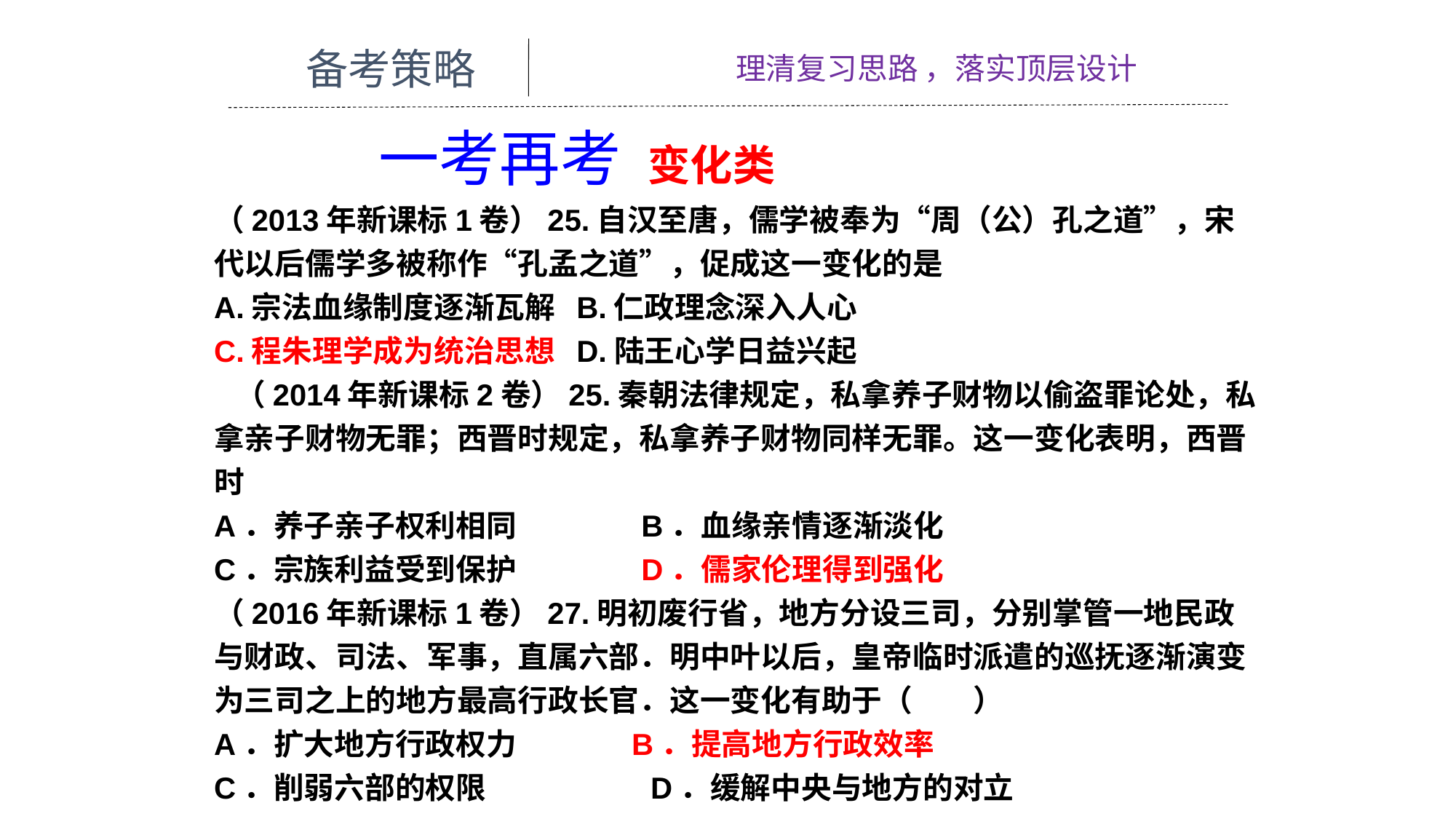

备考策略
理清复习思路 ，落实顶层设计
           一考再考  变化类
（2013年新课标1卷）25.自汉至唐，儒学被奉为“周（公）孔之道”，宋代以后儒学多被称作“孔孟之道”，促成这一变化的是
A.宗法血缘制度逐渐瓦解  B.仁政理念深入人心
C.程朱理学成为统治思想  D.陆王心学日益兴起
  （2014年新课标2卷）25.秦朝法律规定，私拿养子财物以偷盗罪论处，私拿亲子财物无罪；西晋时规定，私拿养子财物同样无罪。这一变化表明，西晋时
A．养子亲子权利相同                 B．血缘亲情逐渐淡化
C．宗族利益受到保护                 D．儒家伦理得到强化
（2016年新课标1卷）27.明初废行省，地方分设三司，分别掌管一地民政与财政、司法、军事，直属六部．明中叶以后，皇帝临时派遣的巡抚逐渐演变为三司之上的地方最高行政长官．这一变化有助于（　　）
A．扩大地方行政权力	            B．提高地方行政效率
C．削弱六部的权限        	D．缓解中央与地方的对立